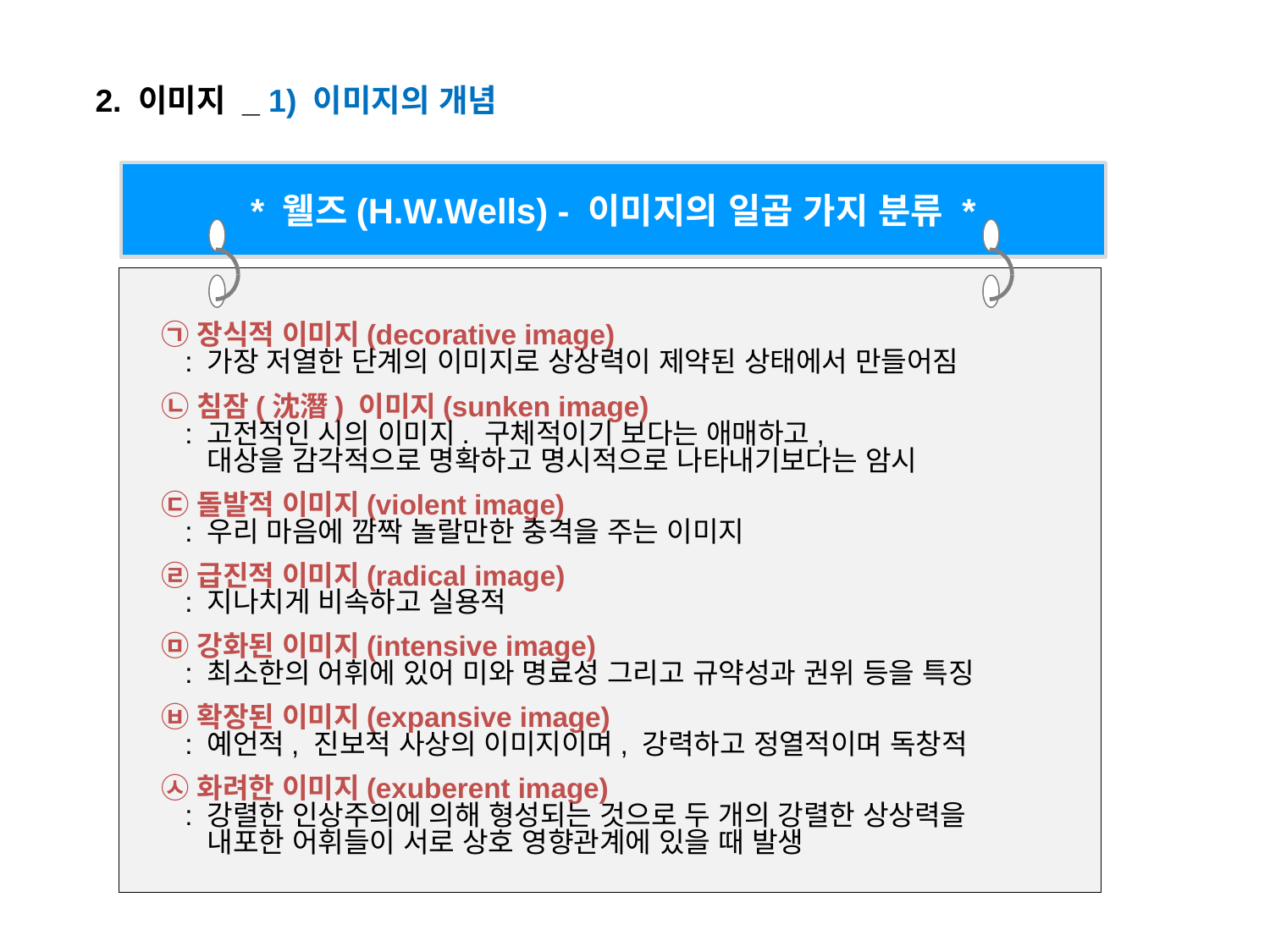

2. 이미지 _ 1) 이미지의 개념
* 웰즈(H.W.Wells) - 이미지의 일곱 가지 분류 *

㉠ 장식적 이미지(decorative image)
   : 가장 저열한 단계의 이미지로 상상력이 제약된 상태에서 만들어짐

㉡ 침잠(沈潛) 이미지(sunken image)
   : 고전적인 시의 이미지. 구체적이기 보다는 애매하고,
     대상을 감각적으로 명확하고 명시적으로 나타내기보다는 암시

㉢ 돌발적 이미지(violent image)
   : 우리 마음에 깜짝 놀랄만한 충격을 주는 이미지

㉣ 급진적 이미지(radical image)
   : 지나치게 비속하고 실용적

㉤ 강화된 이미지(intensive image)
   : 최소한의 어휘에 있어 미와 명료성 그리고 규약성과 권위 등을 특징

㉥ 확장된 이미지(expansive image)
   : 예언적, 진보적 사상의 이미지이며, 강력하고 정열적이며 독창적

㉦ 화려한 이미지(exuberent image)
   : 강렬한 인상주의에 의해 형성되는 것으로 두 개의 강렬한 상상력을
     내포한 어휘들이 서로 상호 영향관계에 있을 때 발생